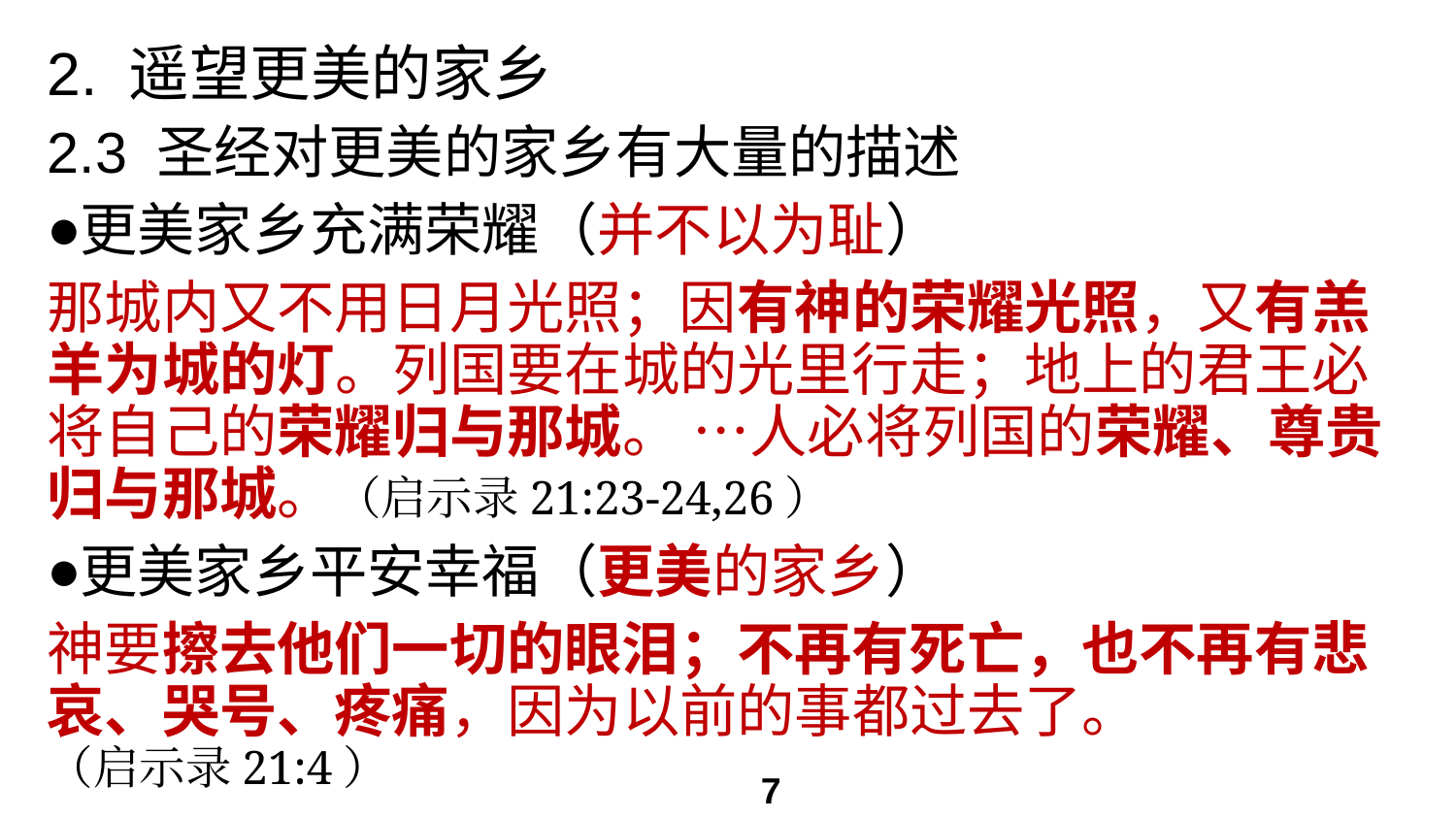

# 2. 遥望更美的家乡
2.3 圣经对更美的家乡有大量的描述
更美家乡充满荣耀（并不以为耻）
那城内又不用日月光照；因有神的荣耀光照，又有羔羊为城的灯。列国要在城的光里行走；地上的君王必将自己的荣耀归与那城。 …人必将列国的荣耀、尊贵归与那城。（启示录21:23-24,26）
更美家乡平安幸福（更美的家乡）
神要擦去他们一切的眼泪；不再有死亡，也不再有悲哀、哭号、疼痛，因为以前的事都过去了。
（启示录21:4）
7